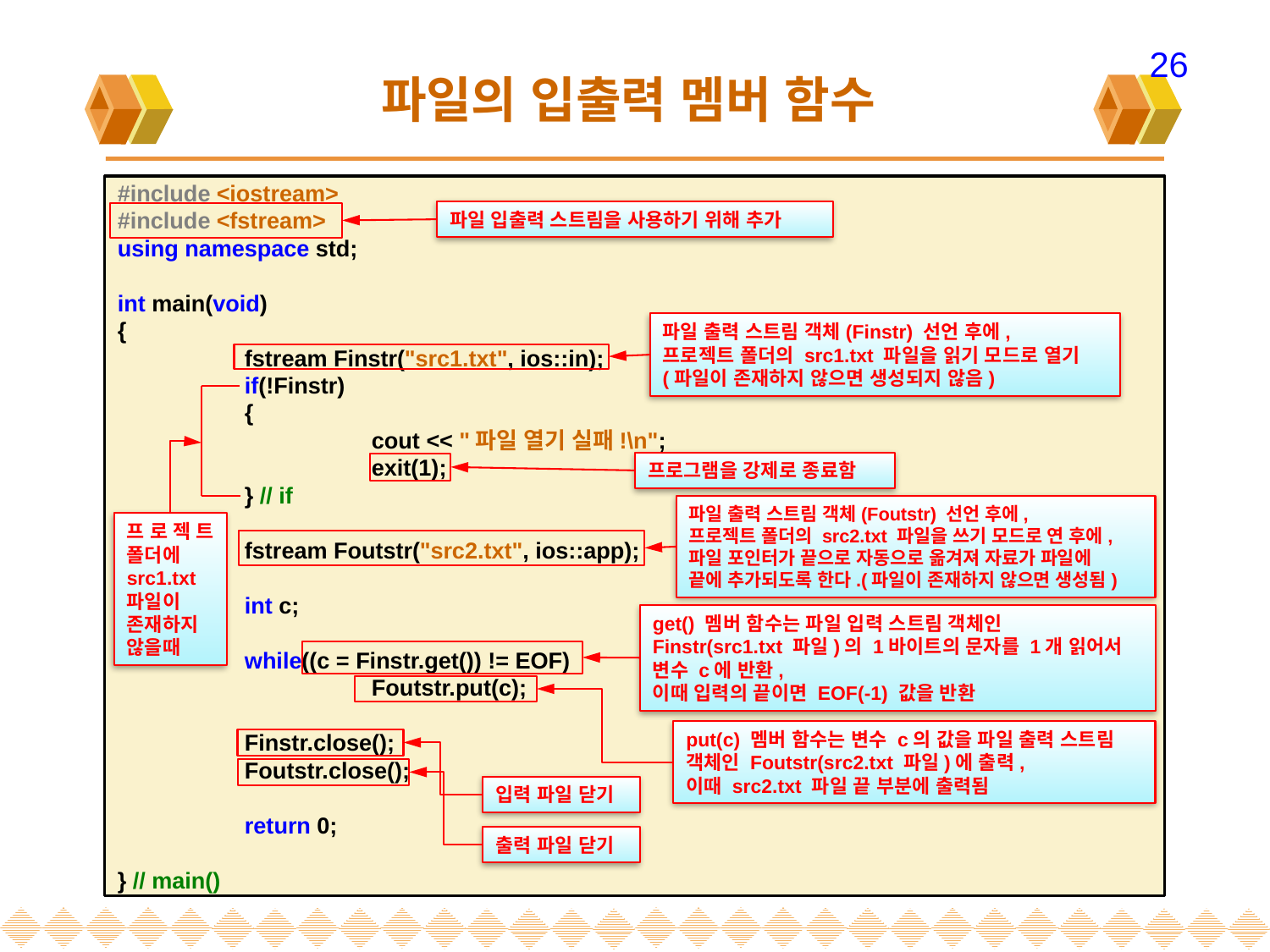

26
# 파일의 입출력 멤버 함수
#include <iostream>
#include <fstream>
using namespace std;

int main(void)
{
	fstream Finstr("src1.txt", ios::in);
	if(!Finstr)
	{
		cout << "파일 열기 실패!\n";
		exit(1);
	} // if

	fstream Foutstr("src2.txt", ios::app);

	int c;

	while((c = Finstr.get()) != EOF)
		Foutstr.put(c);

	Finstr.close();
	Foutstr.close();

	return 0;

} // main()
파일 입출력 스트림을 사용하기 위해 추가

파일 출력 스트림 객체(Finstr) 선언 후에,
프로젝트 폴더의 src1.txt 파일을 읽기 모드로 열기
(파일이 존재하지 않으면 생성되지 않음)

프로그램을 강제로 종료함

파일 출력 스트림 객체(Foutstr) 선언 후에,
프로젝트 폴더의 src2.txt 파일을 쓰기 모드로 연 후에,
파일 포인터가 끝으로 자동으로 옮겨져 자료가 파일에
끝에 추가되도록 한다.(파일이 존재하지 않으면 생성됨)
프로젝트 폴더에
src1.txt
파일이
존재하지
않을때

get() 멤버 함수는 파일 입력 스트림 객체인
Finstr(src1.txt 파일)의 1바이트의 문자를 1개 읽어서
변수 c에 반환,
이때 입력의 끝이면 EOF(-1) 값을 반환

put(c) 멤버 함수는 변수 c의 값을 파일 출력 스트림
객체인 Foutstr(src2.txt 파일)에 출력,
이때 src2.txt 파일 끝 부분에 출력됨

입력 파일 닫기
출력 파일 닫기